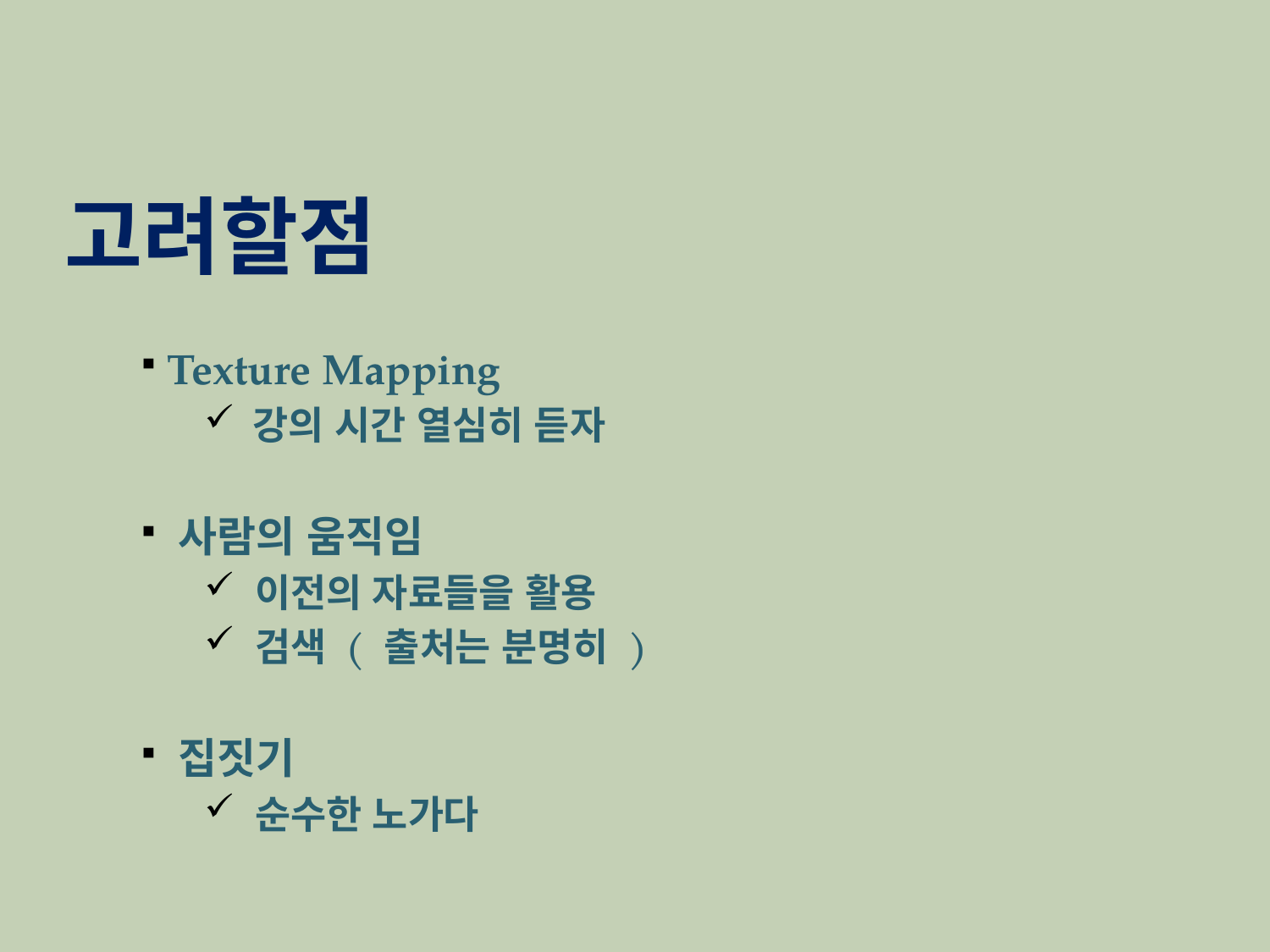

# 고려할점
 Texture Mapping
 강의 시간 열심히 듣자

 사람의 움직임
 이전의 자료들을 활용
 검색 ( 출처는 분명히 )

 집짓기
 순수한 노가다